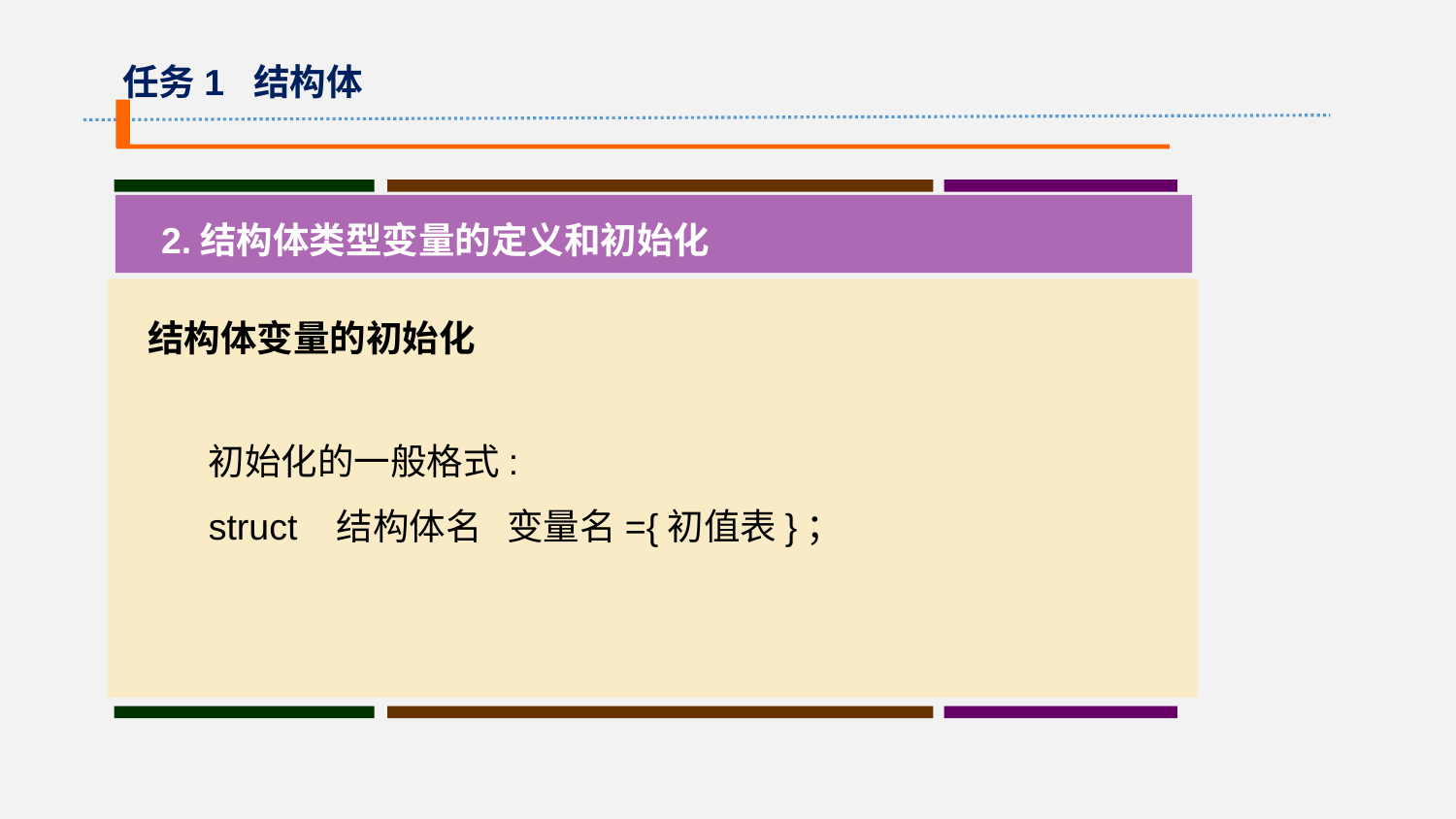

任务1  结构体

2.结构体类型变量的定义和初始化

结构体变量的初始化
初始化的一般格式:
struct   结构体名   变量名={初值表}；